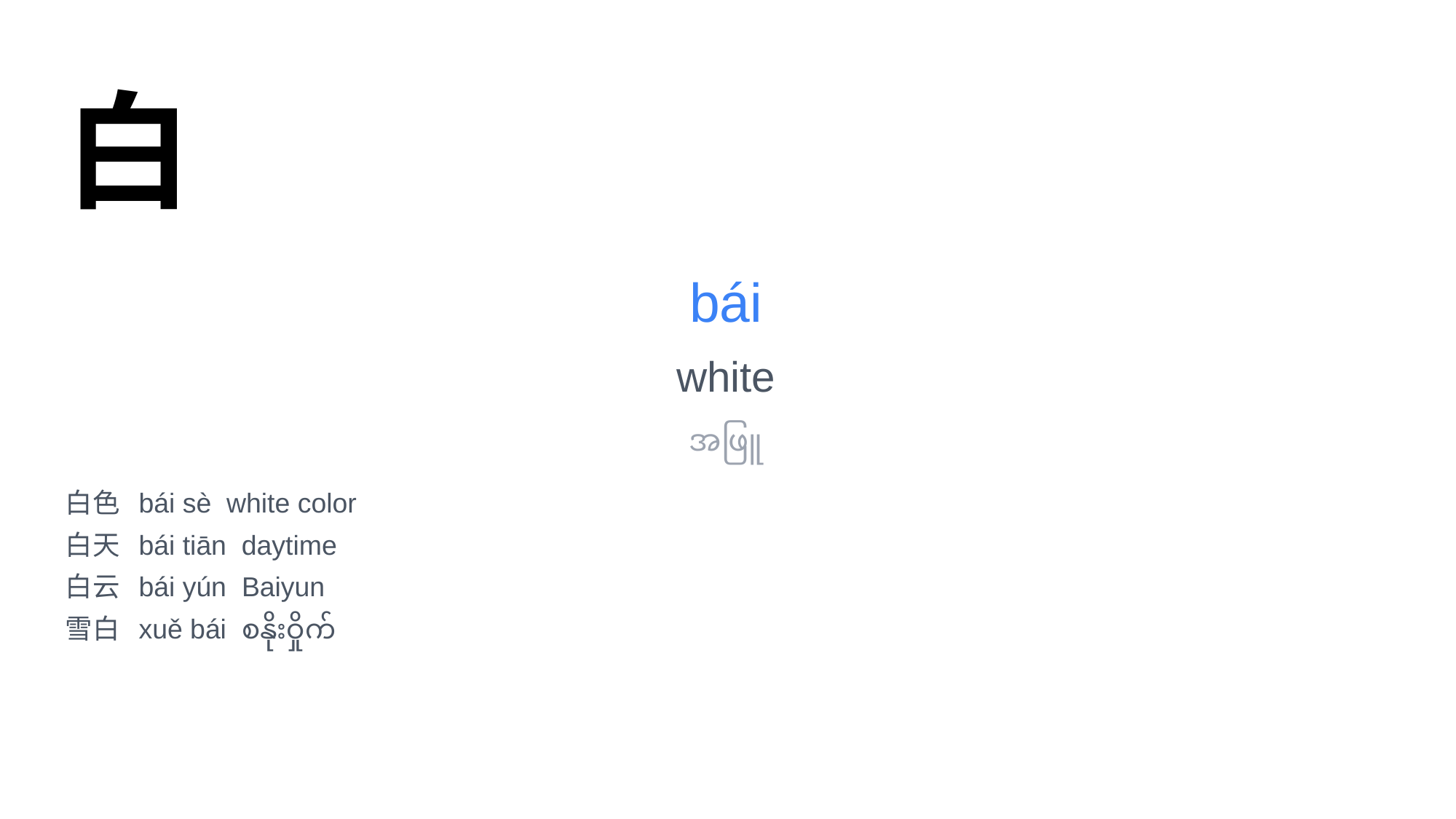

白
bái
white
အဖြူ
白色  bái sè  white color
白天  bái tiān  daytime
白云  bái yún  Baiyun
雪白  xuě bái  စနိုးဝှိုက်